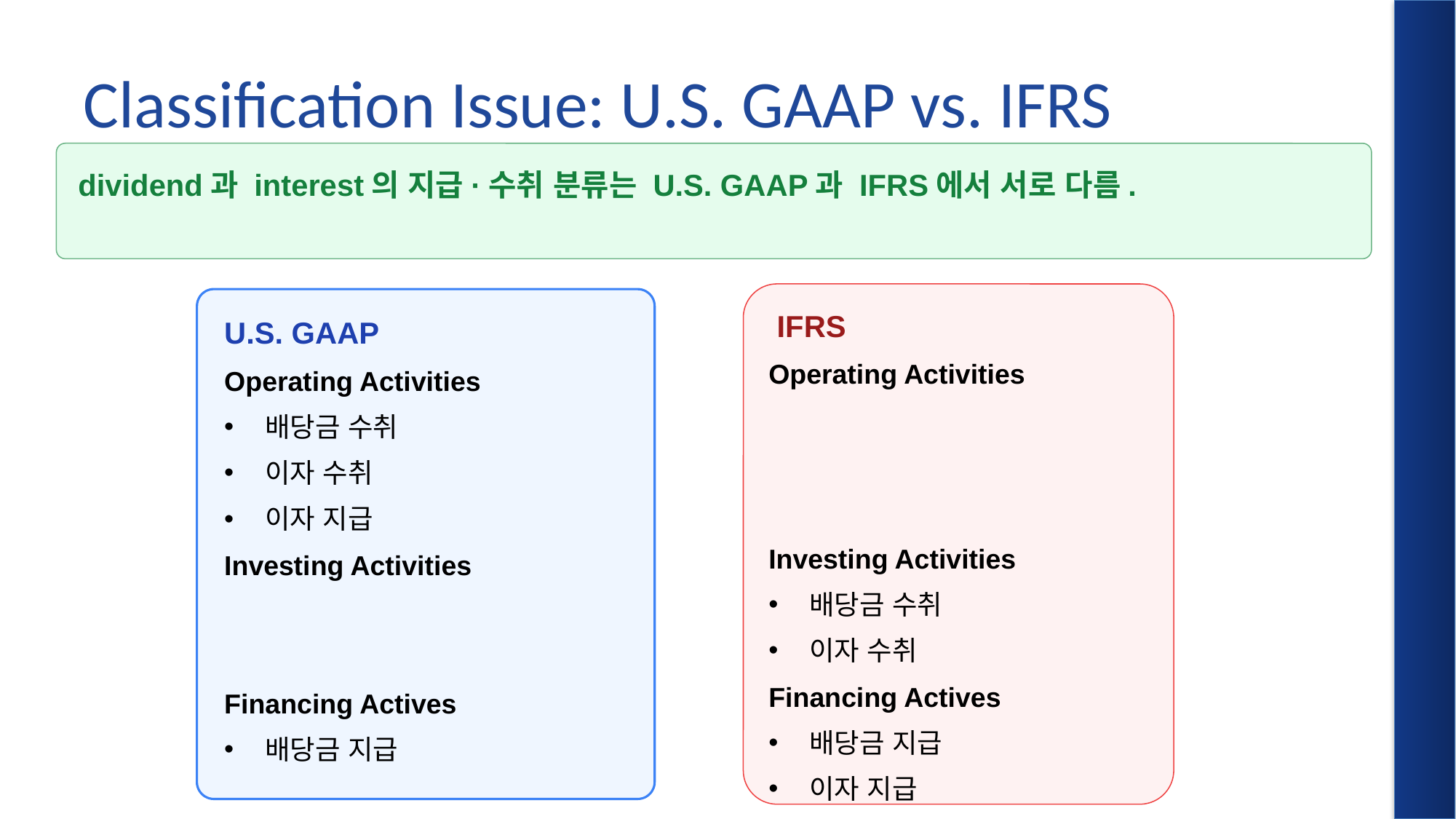

# Classification Issue: U.S. GAAP vs. IFRS

dividend과 interest의 지급·수취 분류는 U.S. GAAP과 IFRS에서 서로 다름.

 IFRS
Operating Activities

Investing Activities
배당금 수취
이자 수취
Financing Actives
배당금 지급
이자 지급

U.S. GAAP
Operating Activities
배당금 수취
이자 수취
이자 지급
Investing Activities

Financing Actives
배당금 지급